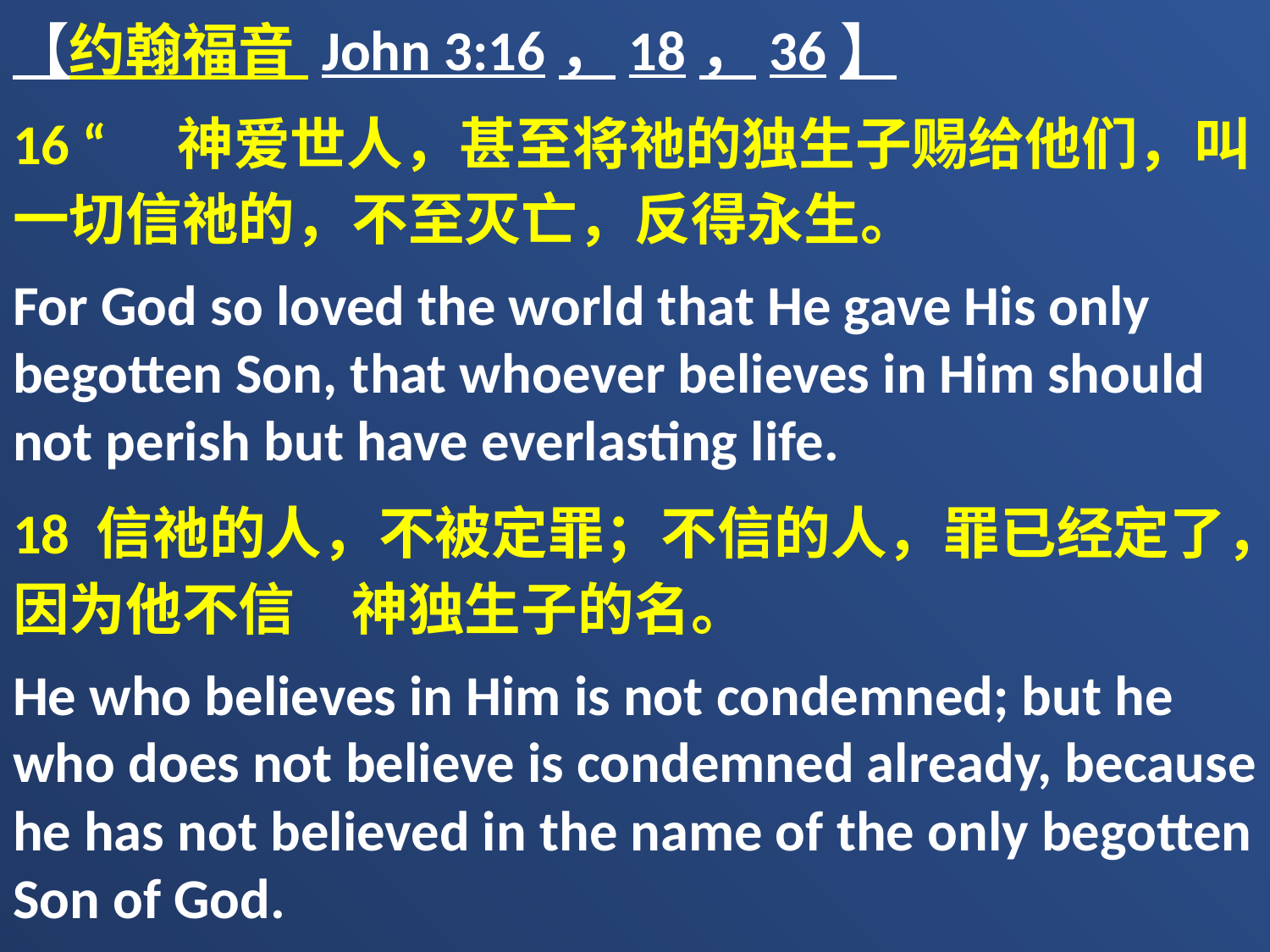

【约翰福音 John 3:16，18，36】
16 “　神爱世人，甚至将祂的独生子赐给他们，叫一切信祂的，不至灭亡，反得永生。
For God so loved the world that He gave His only begotten Son, that whoever believes in Him should not perish but have everlasting life.
18 信祂的人，不被定罪；不信的人，罪已经定了，因为他不信　神独生子的名。
He who believes in Him is not condemned; but he who does not believe is condemned already, because he has not believed in the name of the only begotten Son of God.